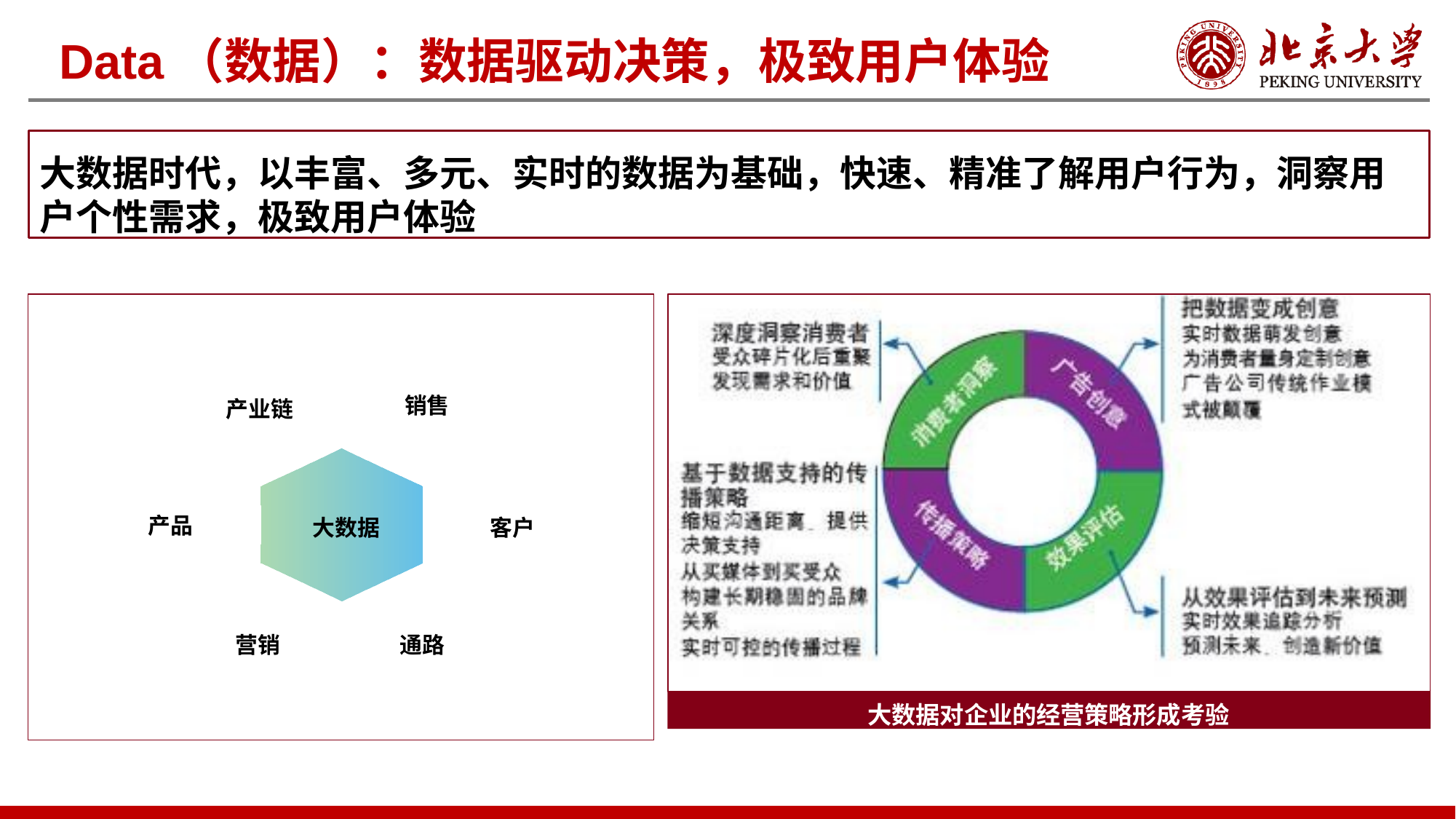

# Data（数据）：数据驱动决策，极致用户体验
大数据时代，以丰富、多元、实时的数据为基础，快速、精准了解用户行为，洞察用 户个性需求，极致用户体验

销售
产业链

产品
大数据
客户

营销
通路

大数据对企业的经营策略形成考验